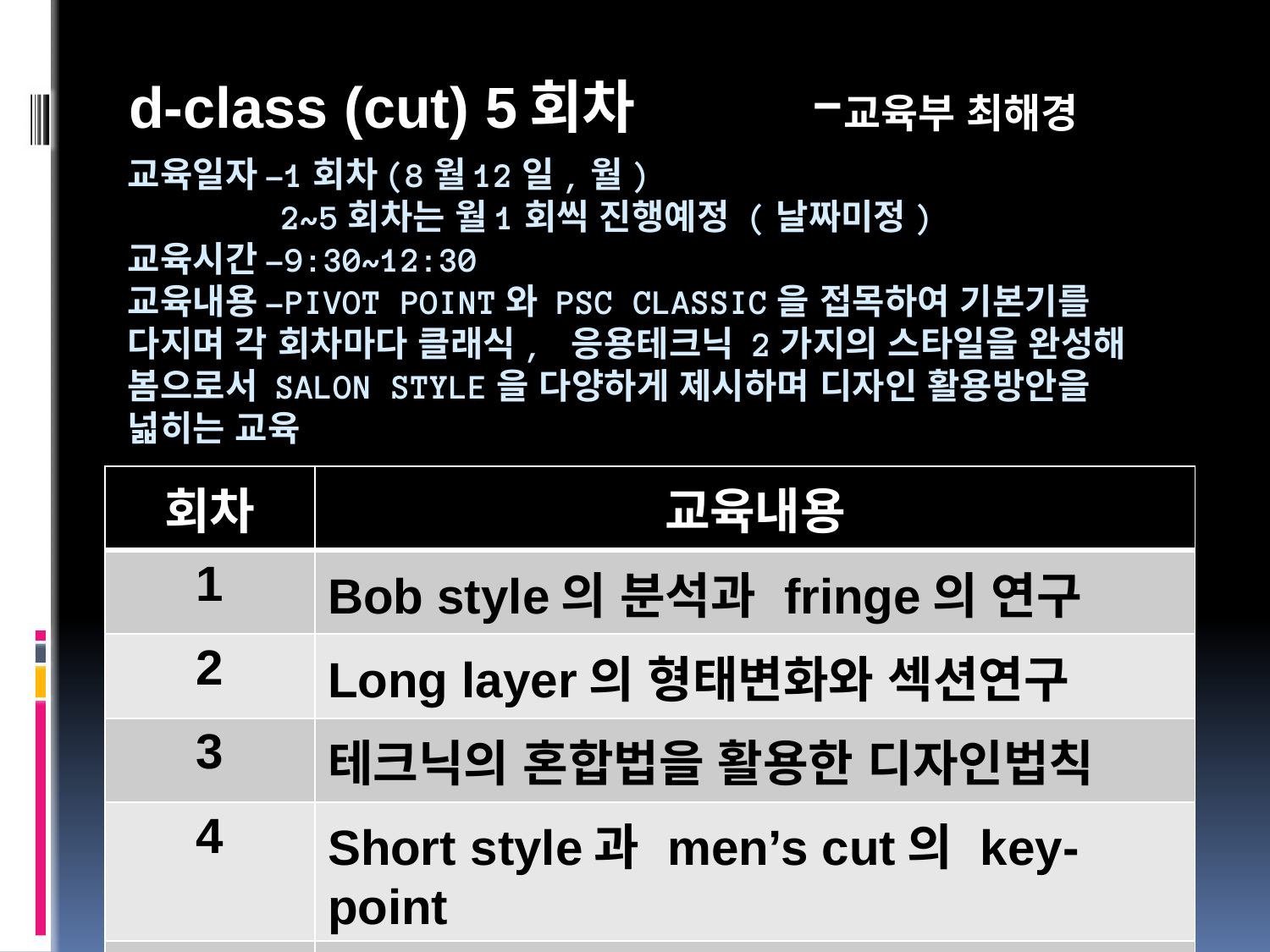

d-class (cut) 5회차           –교육부 최해경
# 교육일자-1회차(8월12일,월) 2~5회차는 월1회씩 진행예정 (날짜미정) 교육시간-9:30~12:30 교육내용-pivot point와 psc classic을 접목하여 기본기를 다지며 각 회차마다 클래식, 응용테크닉 2가지의 스타일을 완성해 봄으로서 salon style을 다양하게 제시하며 디자인 활용방안을 넓히는 교육
| 회차 | 교육내용 |
| --- | --- |
| 1 | Bob style의 분석과 fringe의 연구 |
| 2 | Long layer의 형태변화와 섹션연구 |
| 3 | 테크닉의 혼합법을 활용한 디자인법칙 |
| 4 | Short style과 men’s cut의 key-point |
| 5 | Disconnection의 활용법 |